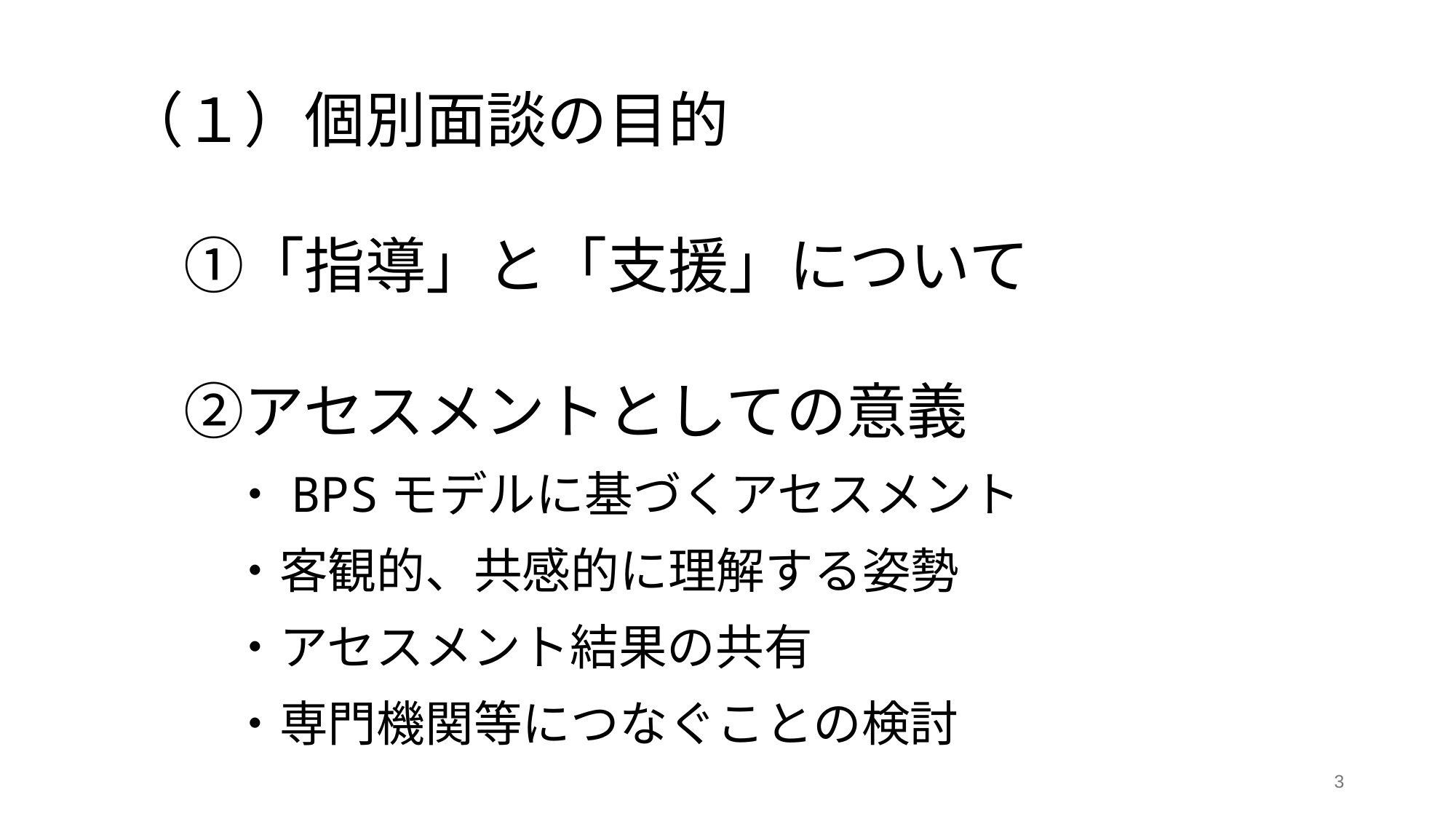

（１）個別面談の目的

　①「指導」と「支援」について

　②アセスメントとしての意義
　 　・BPSモデルに基づくアセスメント
　 　・客観的、共感的に理解する姿勢
　 　・アセスメント結果の共有
　 　・専門機関等につなぐことの検討

3